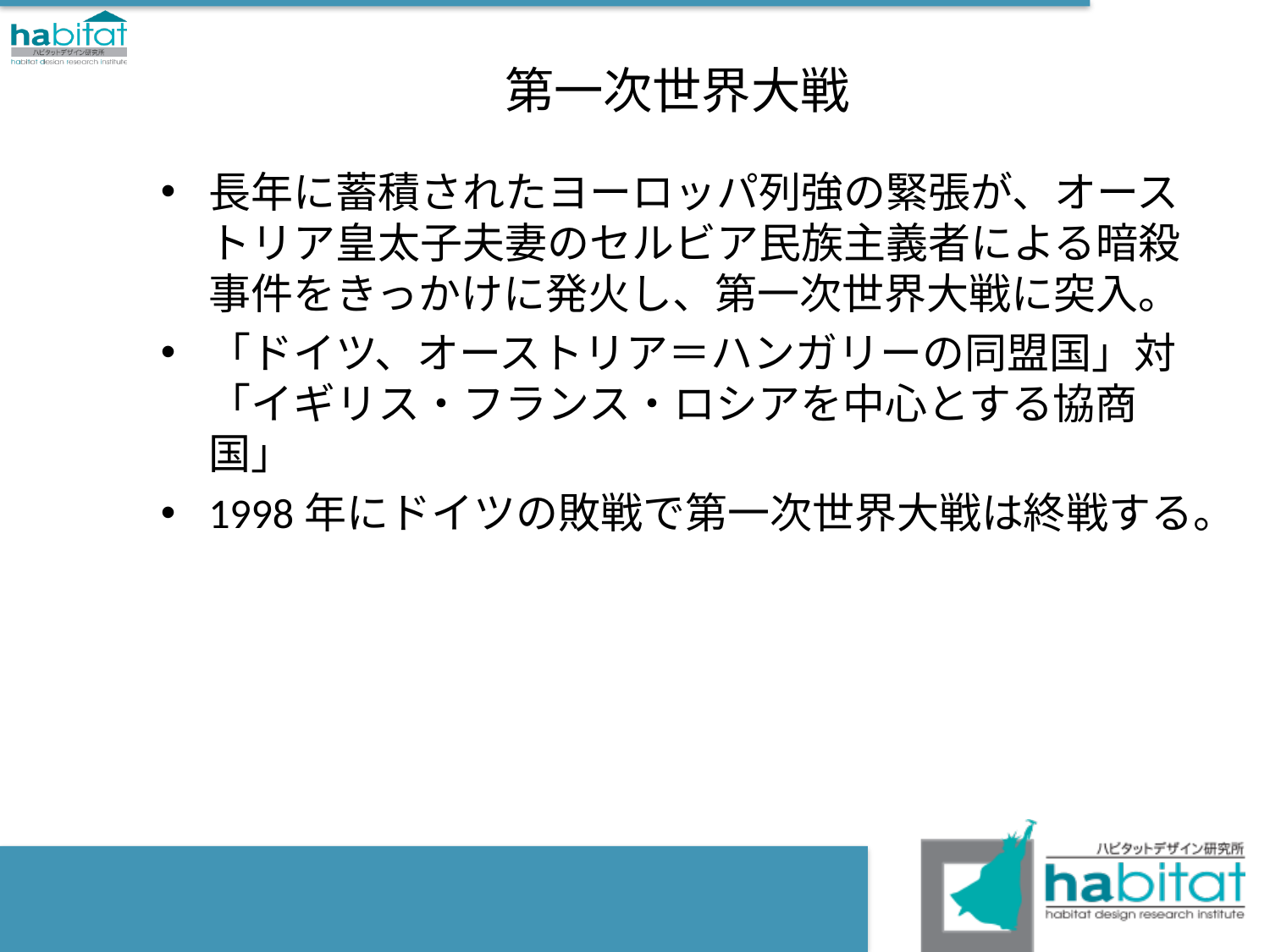

# 第一次世界大戦
長年に蓄積されたヨーロッパ列強の緊張が、オーストリア皇太子夫妻のセルビア民族主義者による暗殺事件をきっかけに発火し、第一次世界大戦に突入。
「ドイツ、オーストリア＝ハンガリーの同盟国」対「イギリス・フランス・ロシアを中心とする協商国」
1998年にドイツの敗戦で第一次世界大戦は終戦する。